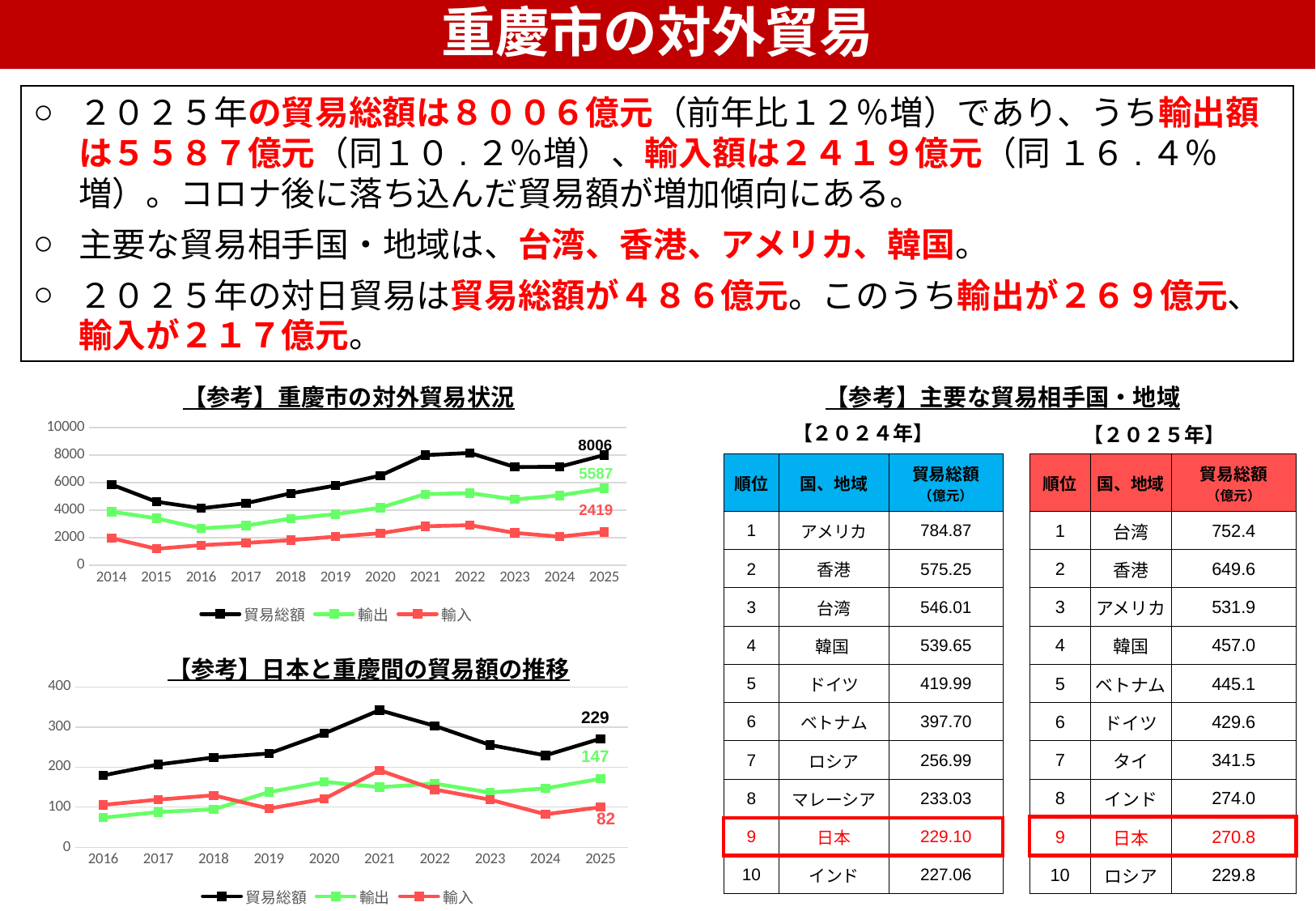

重慶市の対外貿易
２０２５年の貿易総額は８００６億元（前年比１２％増）であり、うち輸出額は５５８７億元（同１０.２％増）、輸入額は２４１９億元（同 １６.４％増）。コロナ後に落ち込んだ貿易額が増加傾向にある。
主要な貿易相手国・地域は、台湾、香港、アメリカ、韓国。
２０２５年の対日貿易は貿易総額が４８６億元。このうち輸出が２６９億元、輸入が２１７億元。
【参考】重慶市の対外貿易状況
【参考】主要な貿易相手国・地域
【２０２４年】

### Chart

| Category | 貿易総額 | 輸出 | 輸入 |
|---|---|---|---|
| 2014 | 5863.22 | 3894.76 | 1968.46 |
| 2015 | 4615.49 | 3417.03 | 1198.46 |
| 2016 | 4140.39 | 2677.96 | 1462.43 |
| 2017 | 4508.25 | 2883.71 | 1624.54 |
| 2018 | 5222.62 | 3395.28 | 1827.34 |
| 2019 | 5792.78 | 3712.92 | 2079.86 |
| 2020 | 6513.36 | 4187.48 | 2325.88 |
| 2021 | 8000.59 | 5168.33 | 2832.26 |
| 2022 | 8158.35 | 5245.32 | 2913.03 |
| 2023 | 7137.4 | 4782.2 | 2355.2 |
| 2024 | 7154.2 | 5073.6 | 2080.6 |
| 2025 | 8006.0 | 5587.0 | 2419.0 |
【２０２５年】
8006
| 順位 | 国、地域 | 貿易総額 （億元） |
| --- | --- | --- |
| 1 | アメリカ | 784.87 |
| 2 | 香港 | 575.25 |
| 3 | 台湾 | 546.01 |
| 4 | 韓国 | 539.65 |
| 5 | ドイツ | 419.99 |
| 6 | ベトナム | 397.70 |
| 7 | ロシア | 256.99 |
| 8 | マレーシア | 233.03 |
| 9 | 日本 | 229.10 |
| 10 | インド | 227.06 |
| 順位 | 国、地域 | 貿易総額 （億元） |
| --- | --- | --- |
| 1 | 台湾 | 752.4 |
| 2 | 香港 | 649.6 |
| 3 | アメリカ | 531.9 |
| 4 | 韓国 | 457.0 |
| 5 | ベトナム | 445.1 |
| 6 | ドイツ | 429.6 |
| 7 | タイ | 341.5 |
| 8 | インド | 274.0 |
| 9 | 日本 | 270.8 |
| 10 | ロシア | 229.8 |
5587
2419
【参考】日本と重慶間の貿易額の推移

### Chart

| Category | 貿易総額 | 輸出 | 輸入 |
|---|---|---|---|
| 2016 | 179.3 | 73.7 | 105.6 |
| 2017 | 206.5 | 87.7 | 118.8 |
| 2018 | 223.9 | 94.5 | 129.4 |
| 2019 | 233.9 | 137.6 | 96.3 |
| 2020 | 283.8 | 163.2 | 120.6 |
| 2021 | 341.9 | 149.8 | 192.0 |
| 2022 | 302.8 | 158.8 | 144.0 |
| 2023 | 255.2 | 136.6 | 118.6 |
| 2024 | 229.1 | 146.9 | 82.2 |
| 2025 | 270.8 | 170.9 | 99.9 |
229
147
82